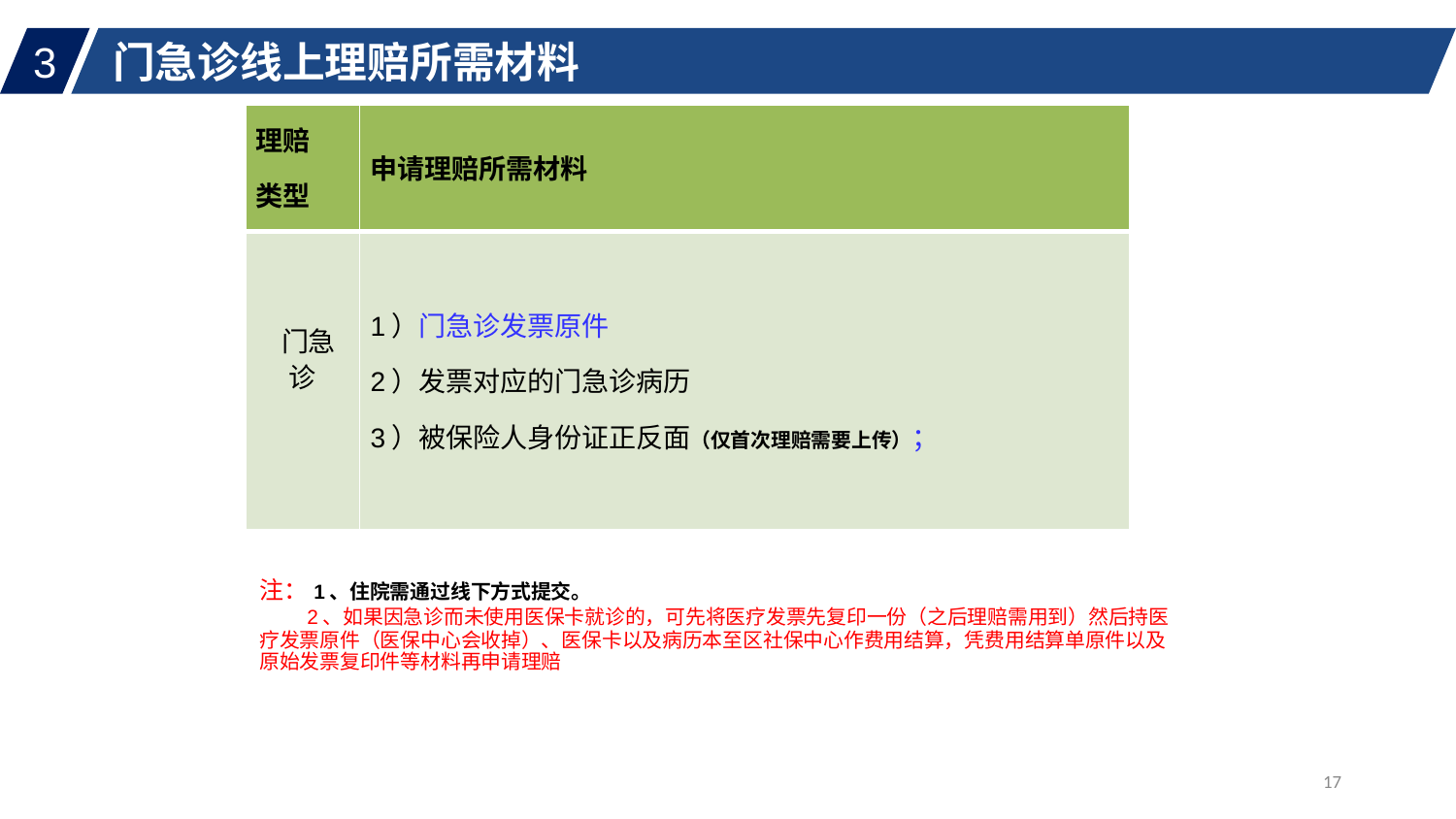

3

门急诊线上理赔所需材料
| 理赔 类型 | 申请理赔所需材料 |
| --- | --- |
| 门急诊 | 1）门急诊发票原件 2）发票对应的门急诊病历 3）被保险人身份证正反面（仅首次理赔需要上传）； |
注：1、住院需通过线下方式提交。
       2、如果因急诊而未使用医保卡就诊的，可先将医疗发票先复印一份（之后理赔需用到）然后持医疗发票原件（医保中心会收掉）、医保卡以及病历本至区社保中心作费用结算，凭费用结算单原件以及原始发票复印件等材料再申请理赔

17